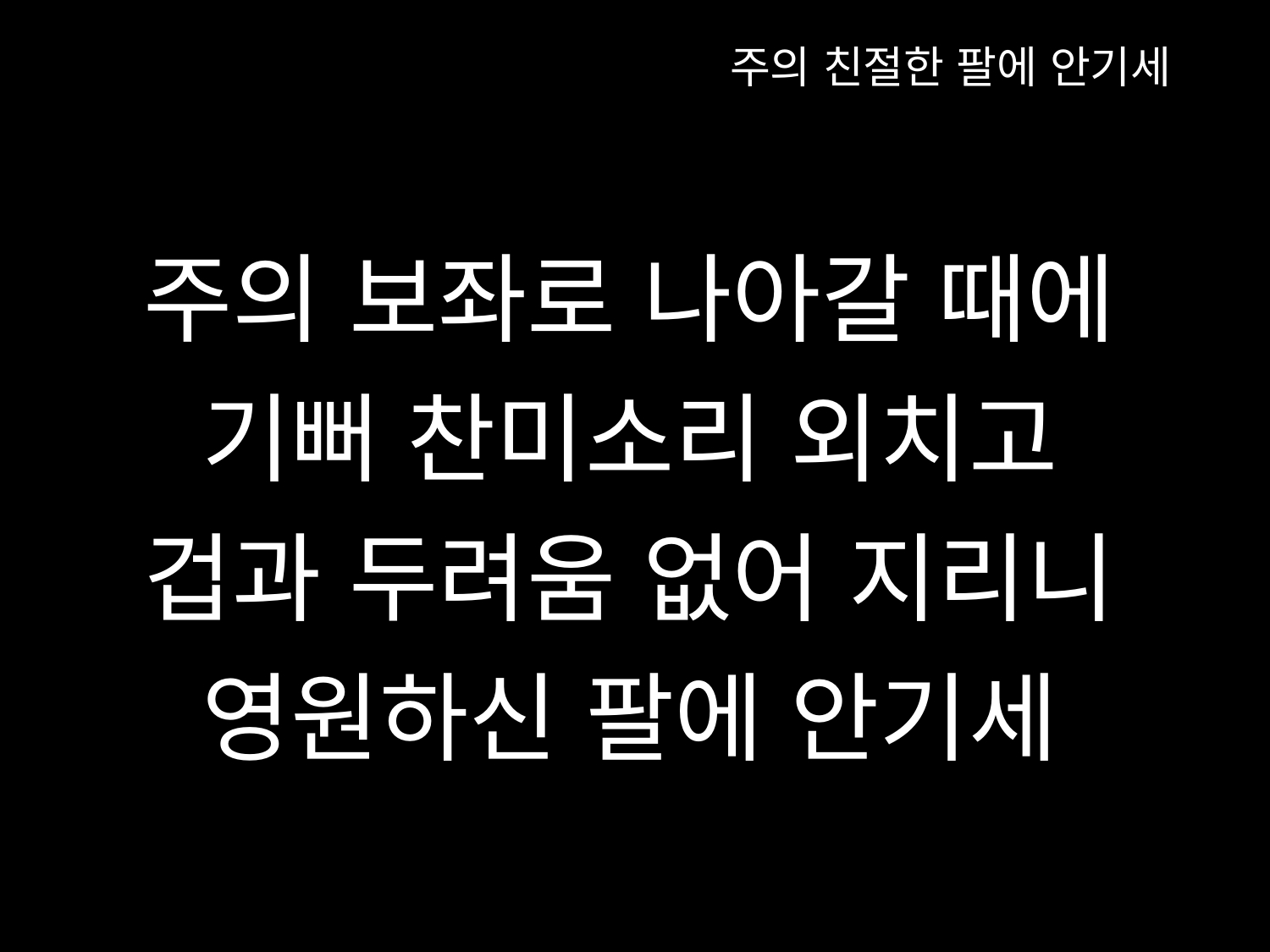

주의 친절한 팔에 안기세
주의 보좌로 나아갈 때에
기뻐 찬미소리 외치고
겁과 두려움 없어 지리니
영원하신 팔에 안기세